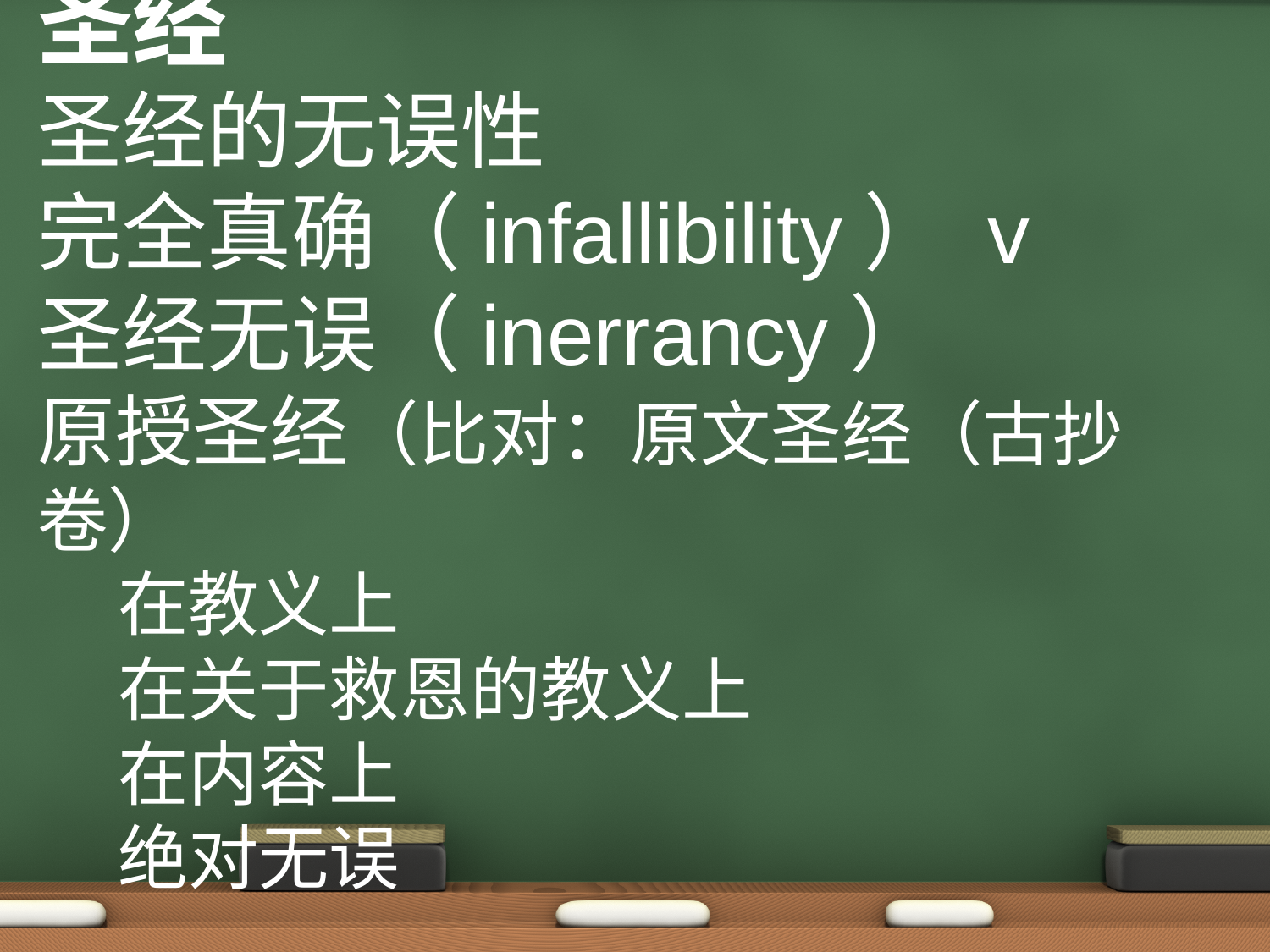

圣经
圣经的无误性
完全真确（infallibility） v
圣经无误（inerrancy）
原授圣经（比对：原文圣经（古抄卷）
    在教义上
    在关于救恩的教义上
    在内容上
    绝对无误